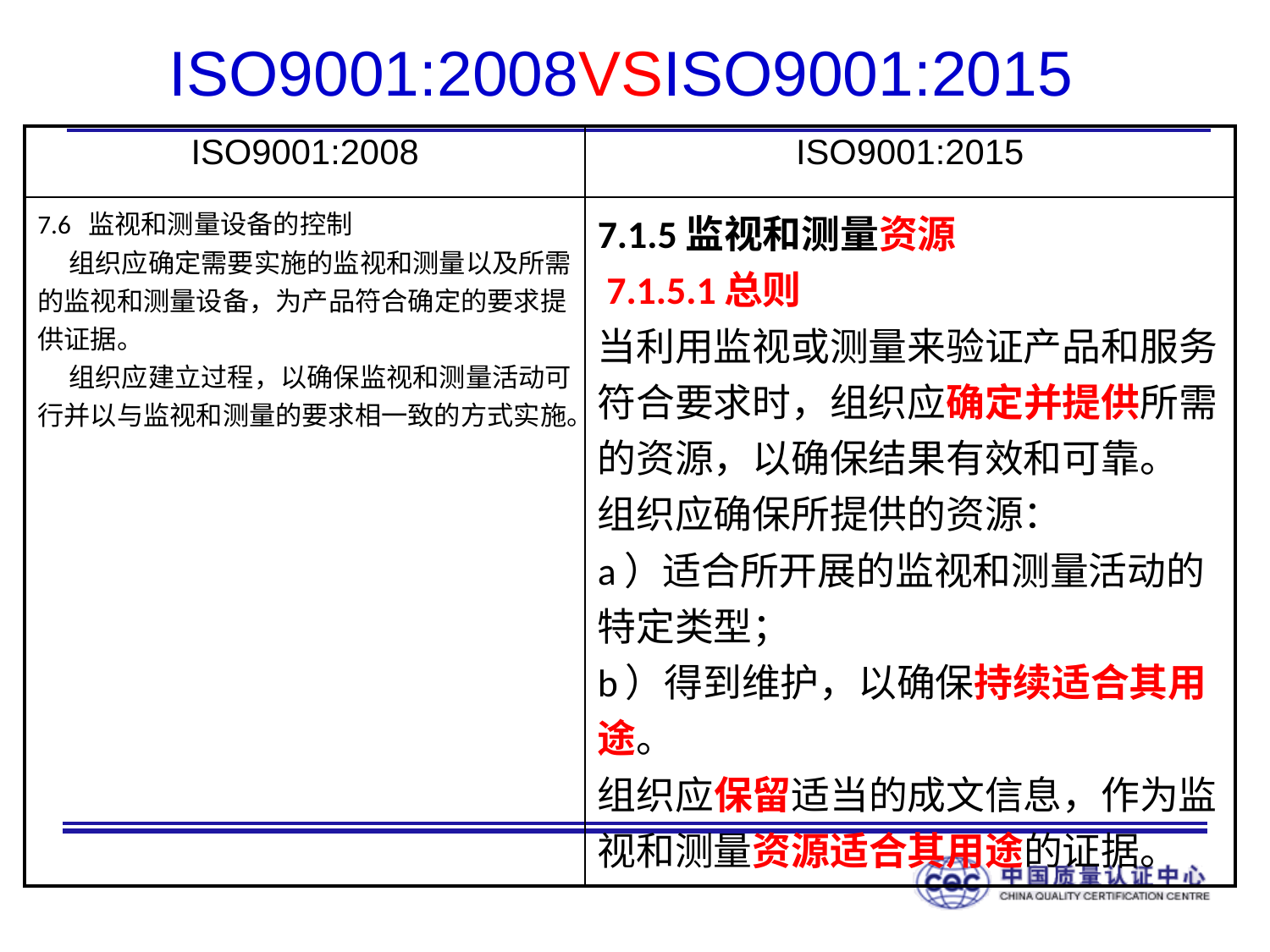

# ISO9001:2008VSISO9001:2015
| ISO9001:2008 | ISO9001:2015 |
| --- | --- |
| 7.6 监视和测量设备的控制 组织应确定需要实施的监视和测量以及所需的监视和测量设备，为产品符合确定的要求提供证据。 组织应建立过程，以确保监视和测量活动可行并以与监视和测量的要求相一致的方式实施。 | 7.1.5监视和测量资源 7.1.5.1总则 当利用监视或测量来验证产品和服务符合要求时，组织应确定并提供所需的资源，以确保结果有效和可靠。 组织应确保所提供的资源： a）适合所开展的监视和测量活动的特定类型； b）得到维护，以确保持续适合其用途。 组织应保留适当的成文信息，作为监视和测量资源适合其用途的证据。 |